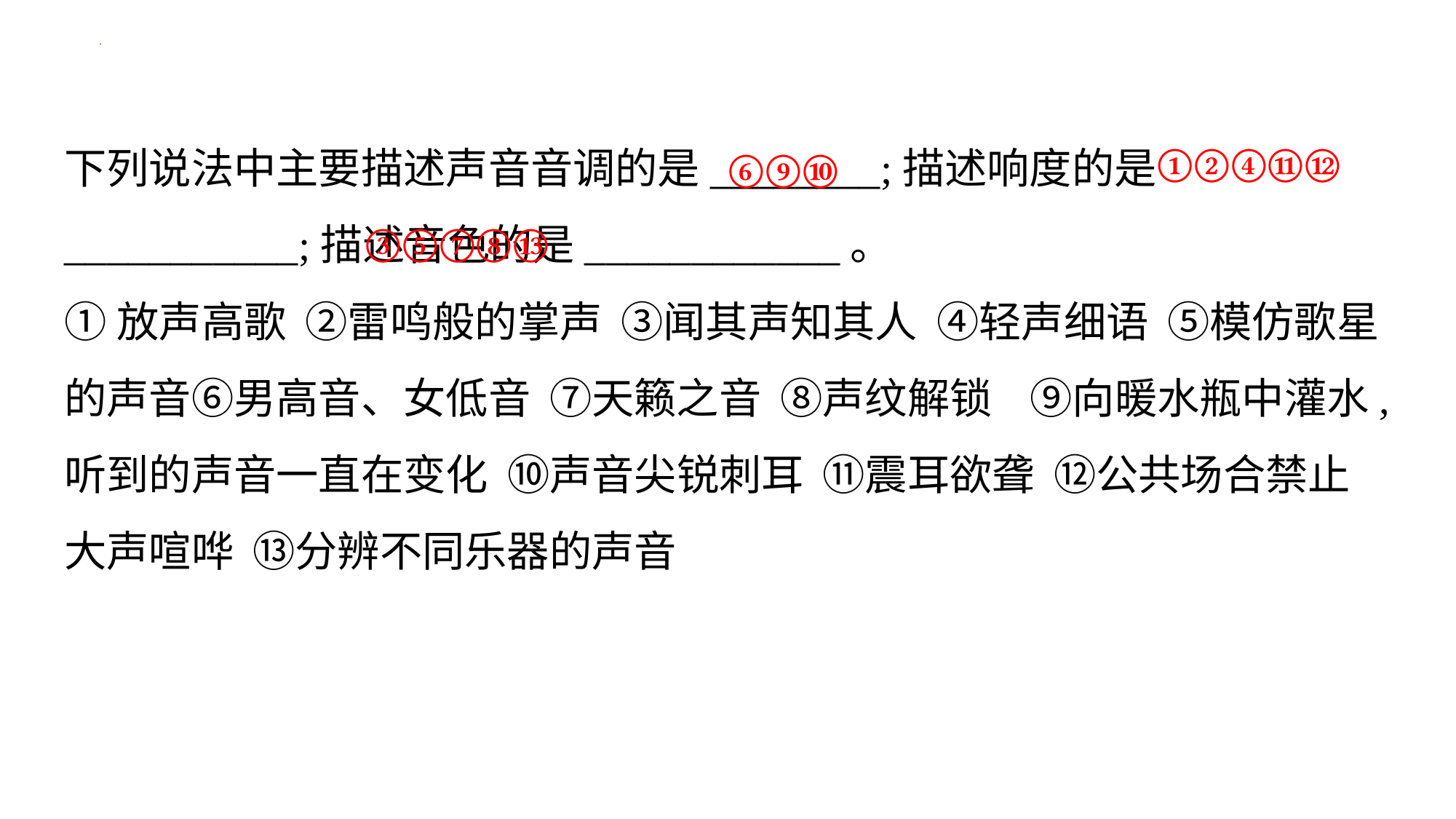

①②④⑪⑫
下列说法中主要描述声音音调的是________;描述响度的是___________;描述音色的是____________。
⑥⑨⑩
③⑤⑦⑧⑬
①放声高歌  ②雷鸣般的掌声  ③闻其声知其人  ④轻声细语  ⑤模仿歌星的声音⑥男高音、女低音  ⑦天籁之音  ⑧声纹解锁    ⑨向暖水瓶中灌水,听到的声音一直在变化  ⑩声音尖锐刺耳  ⑪震耳欲聋  ⑫公共场合禁止大声喧哗  ⑬分辨不同乐器的声音